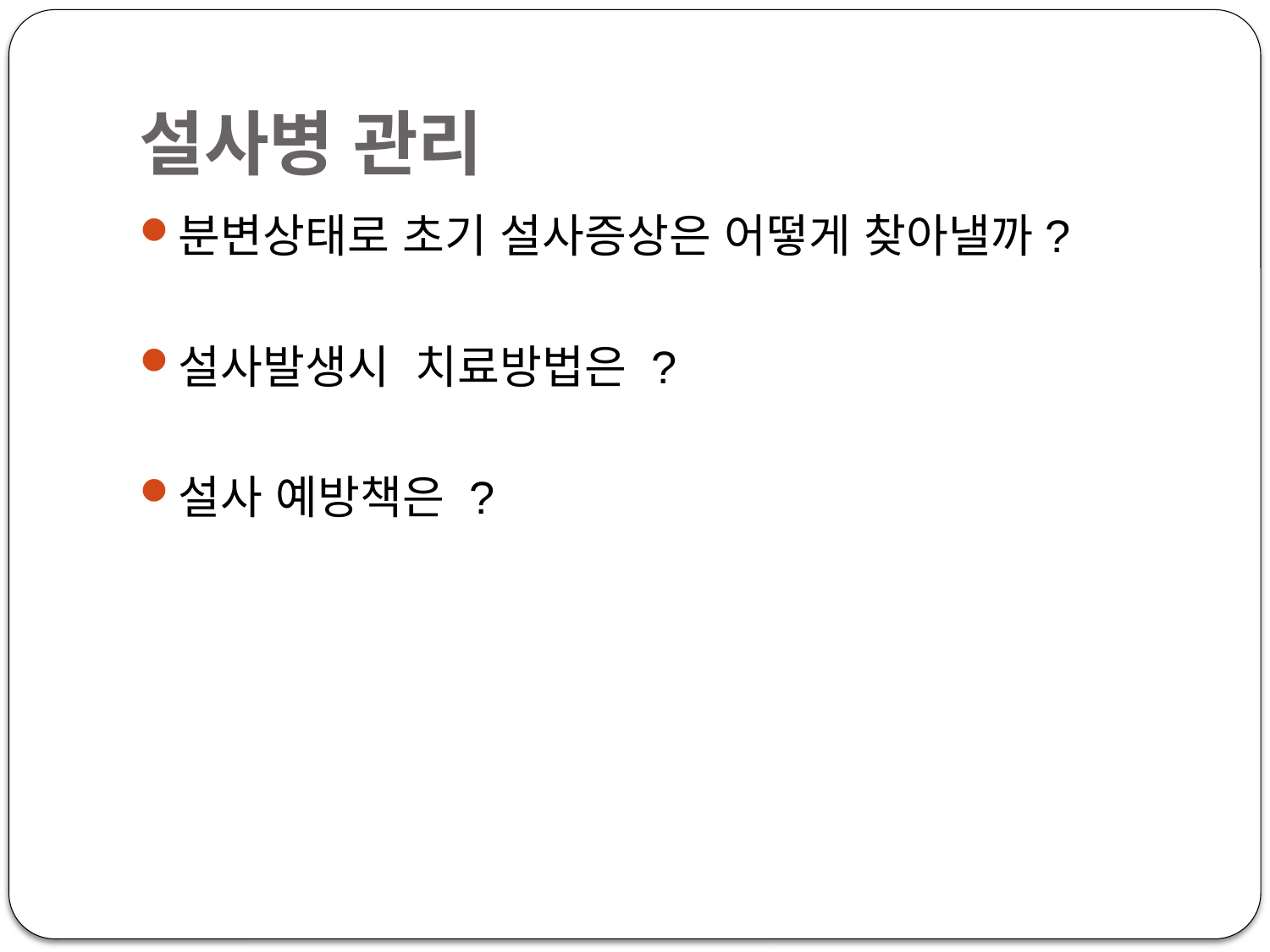

# 설사병 관리
분변상태로 초기 설사증상은 어떻게 찾아낼까?

설사발생시  치료방법은 ?

설사 예방책은 ?